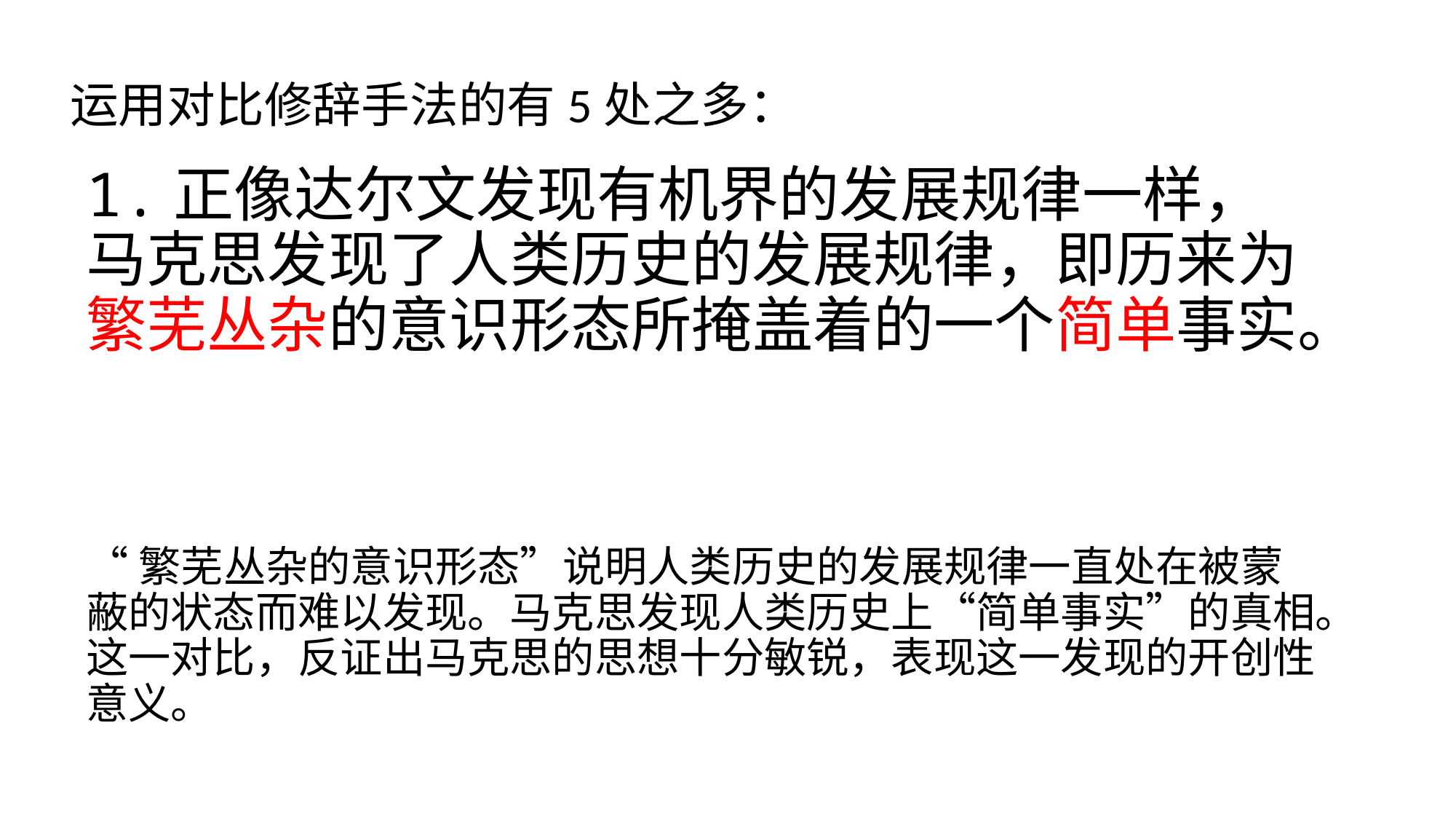

# 运用对比修辞手法的有5处之多：
1.正像达尔文发现有机界的发展规律一样，马克思发现了人类历史的发展规律，即历来为繁芜丛杂的意识形态所掩盖着的一个简单事实。

“繁芜丛杂的意识形态”说明人类历史的发展规律一直处在被蒙蔽的状态而难以发现。马克思发现人类历史上“简单事实”的真相。这一对比，反证出马克思的思想十分敏锐，表现这一发现的开创性意义。